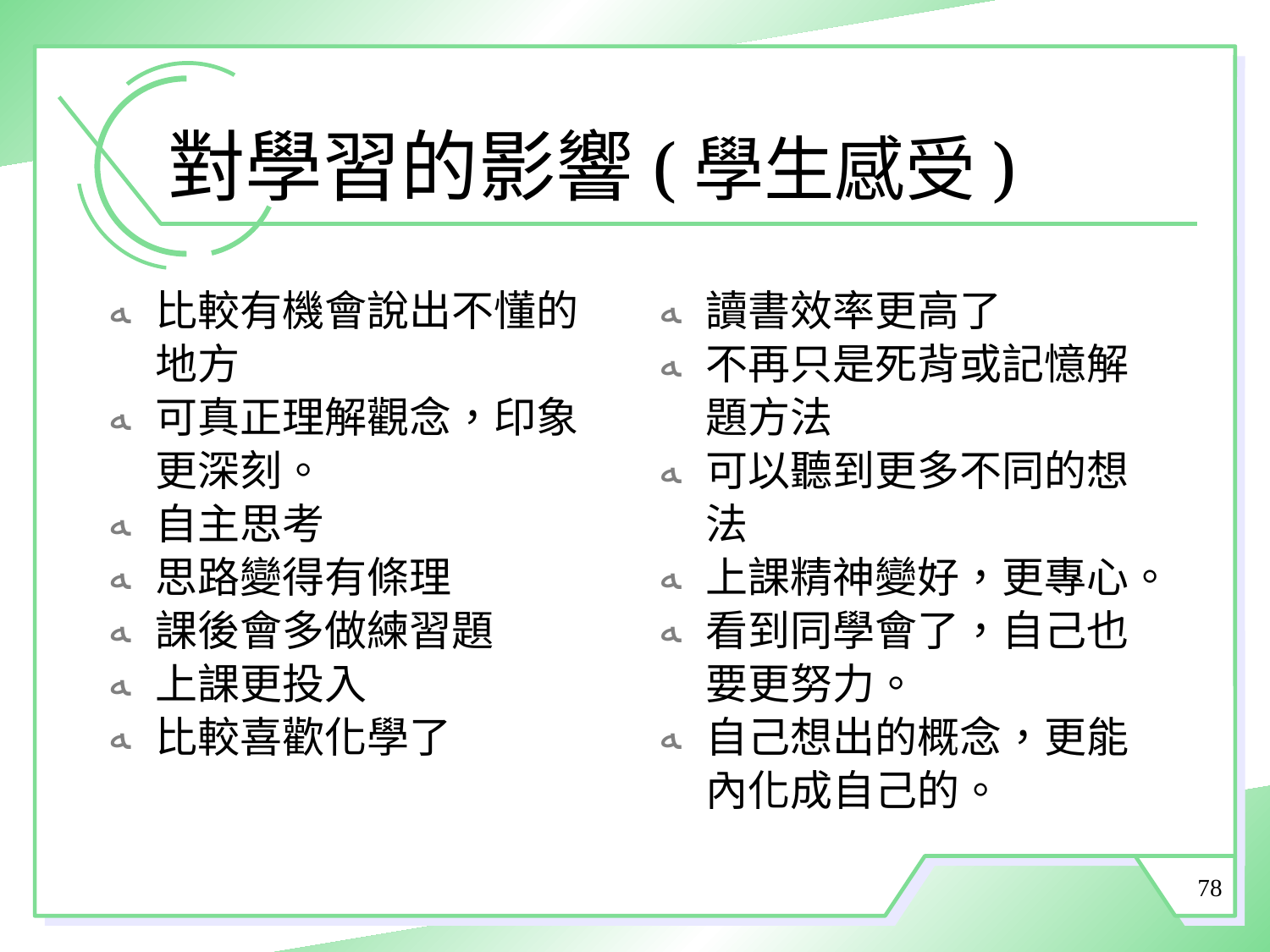

# 對學習的影響(學生感受)
比較有機會說出不懂的地方
可真正理解觀念，印象更深刻。
自主思考
思路變得有條理
課後會多做練習題
上課更投入
比較喜歡化學了
讀書效率更高了
不再只是死背或記憶解題方法
可以聽到更多不同的想法
上課精神變好，更專心。
看到同學會了，自己也要更努力。
自己想出的概念，更能內化成自己的。

78